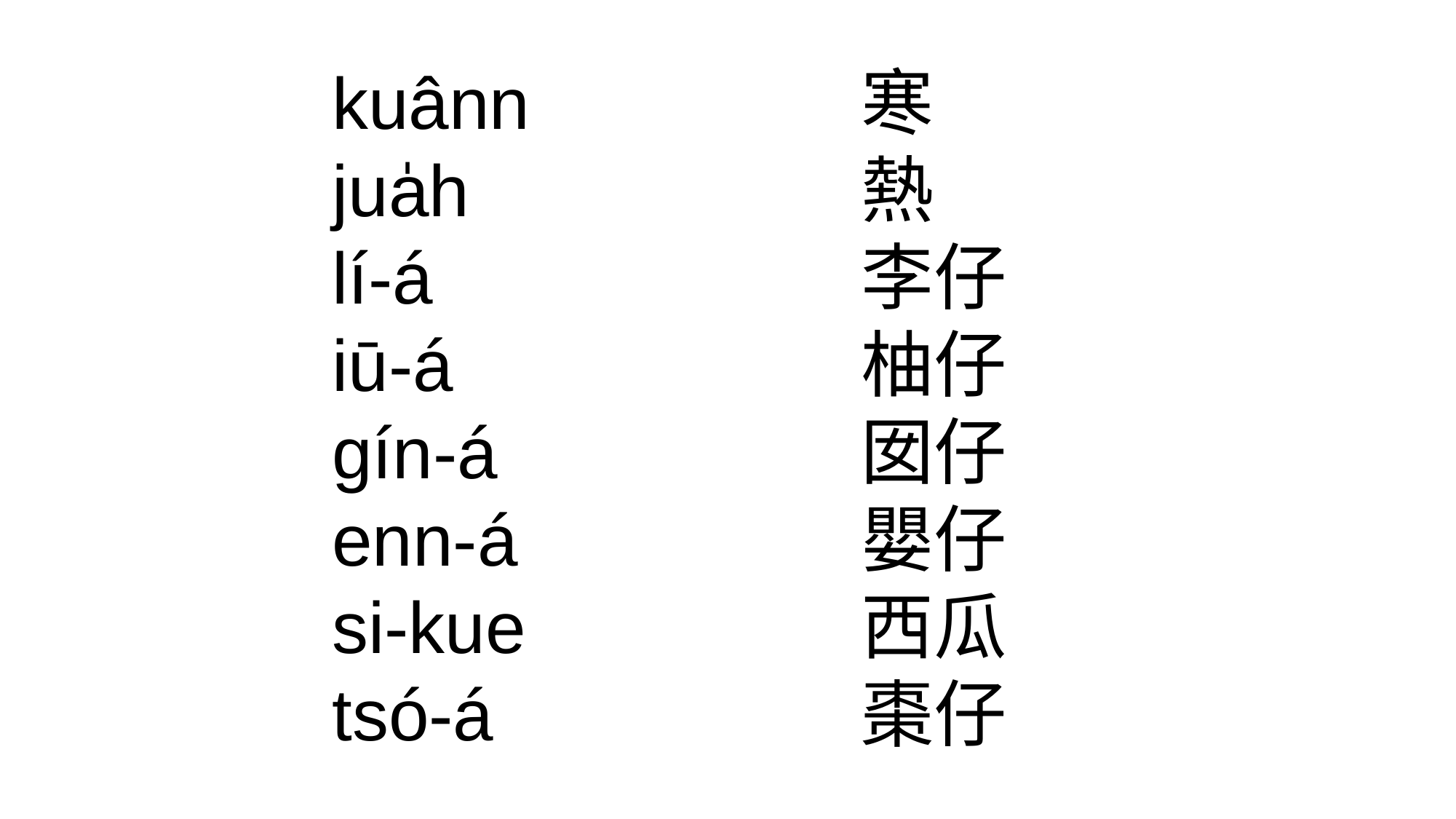

kuânn
jua̍h
lí-á
iū-á
gín-á
enn-á
si-kue
tsó-á
寒
熱
李仔
柚仔
囡仔
嬰仔
西瓜
棗仔